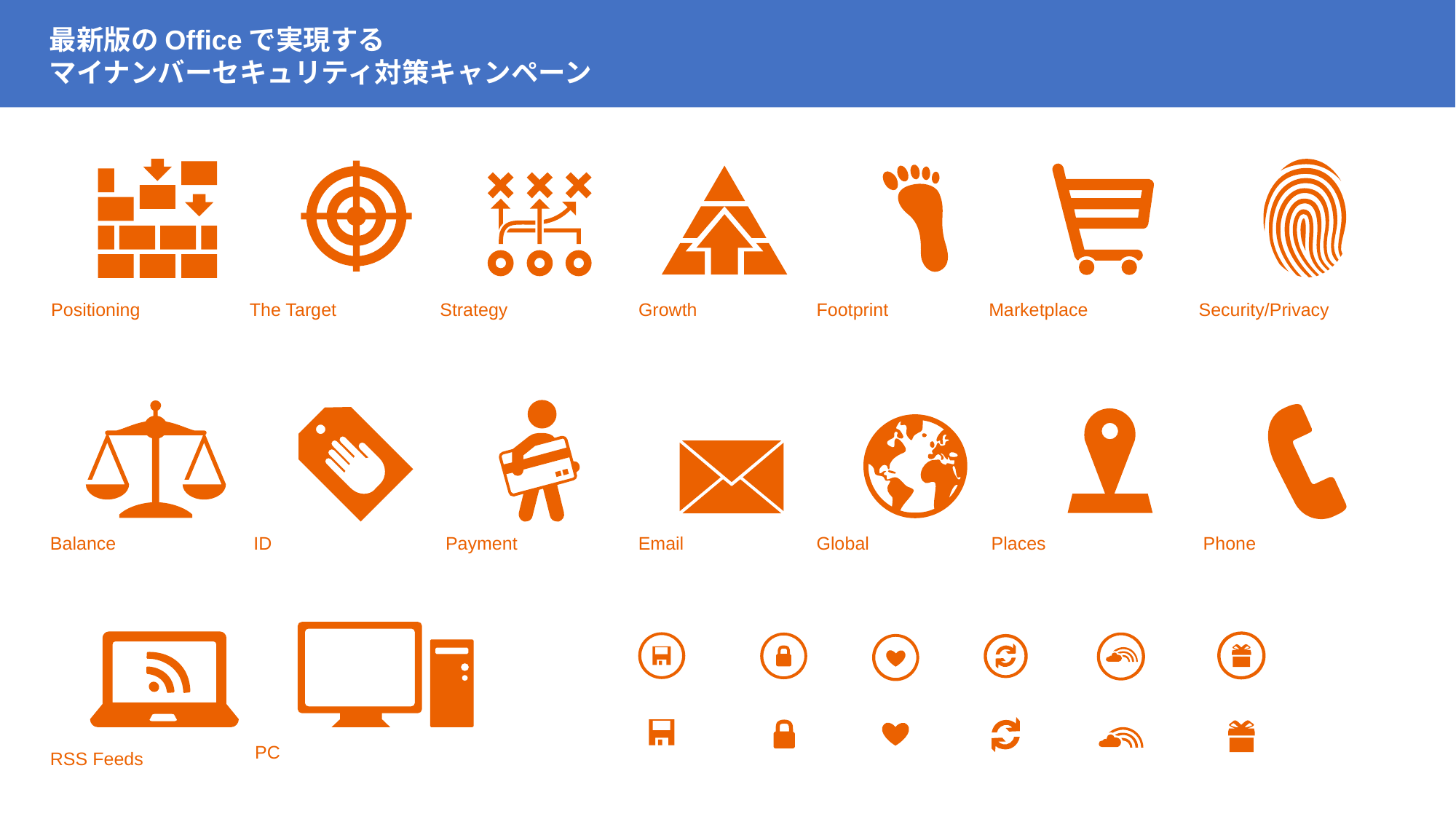

最新版のOfficeで実現する
マイナンバーセキュリティ対策キャンペーン

Positioning
The Target
Strategy
Growth
Footprint
Marketplace
Security/Privacy

Balance
ID
Payment
Email
Global
Places
Phone

PC
RSS Feeds